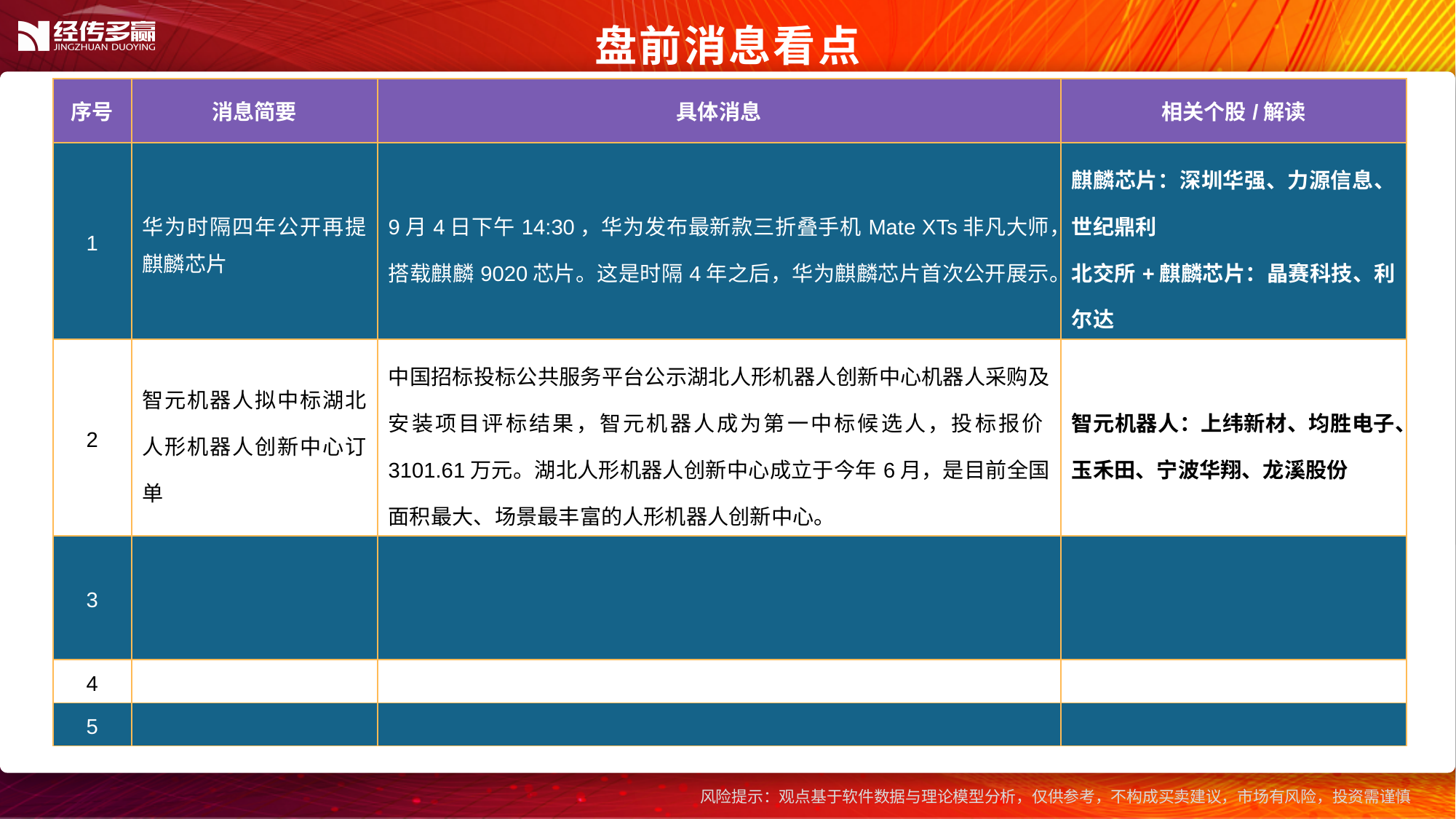

盘前消息看点
| 序号 | 消息简要 | 具体消息 | 相关个股/解读 |
| --- | --- | --- | --- |
| 1 | 华为时隔四年公开再提麒麟芯片 | 9月4日下午14:30，华为发布最新款三折叠手机Mate XTs非凡大师，搭载麒麟9020芯片。这是时隔4年之后，华为麒麟芯片首次公开展示。 | 麒麟芯片：深圳华强、力源信息、世纪鼎利 北交所+麒麟芯片：晶赛科技、利尔达 |
| 2 | 智元机器人拟中标湖北人形机器人创新中心订单 | 中国招标投标公共服务平台公示湖北人形机器人创新中心机器人采购及安装项目评标结果，智元机器人成为第一中标候选人，投标报价3101.61万元。湖北人形机器人创新中心成立于今年6月，是目前全国面积最大、场景最丰富的人形机器人创新中心。 | 智元机器人：上纬新材、均胜电子、玉禾田、宁波华翔、龙溪股份 |
| 3 |  |  |  |
| 4 |  |  |  |
| 5 |  |  |  |